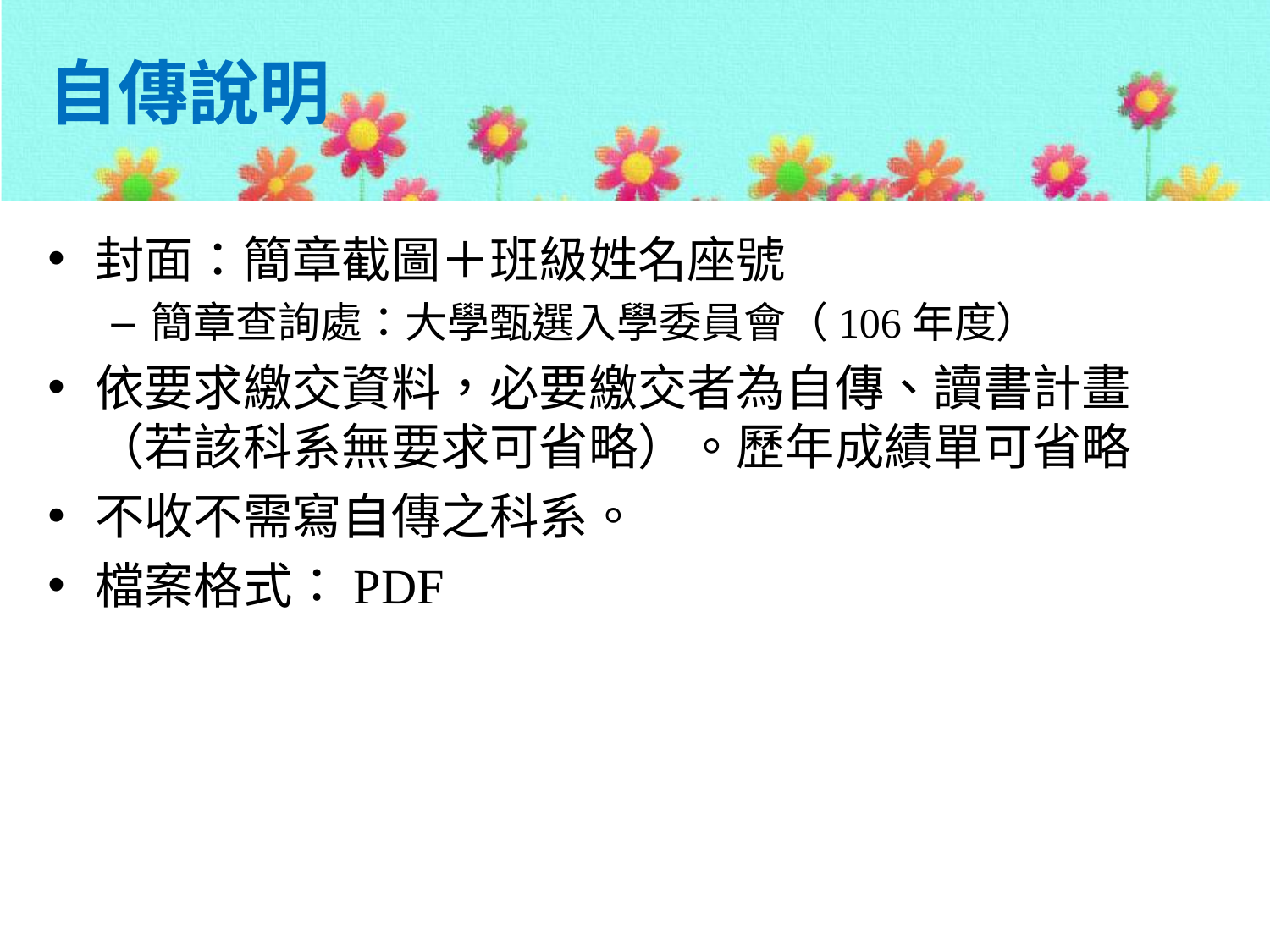

# 自傳說明
封面：簡章截圖＋班級姓名座號
簡章查詢處：大學甄選入學委員會（106年度）
依要求繳交資料，必要繳交者為自傳、讀書計畫（若該科系無要求可省略）。歷年成績單可省略
不收不需寫自傳之科系。
檔案格式：PDF